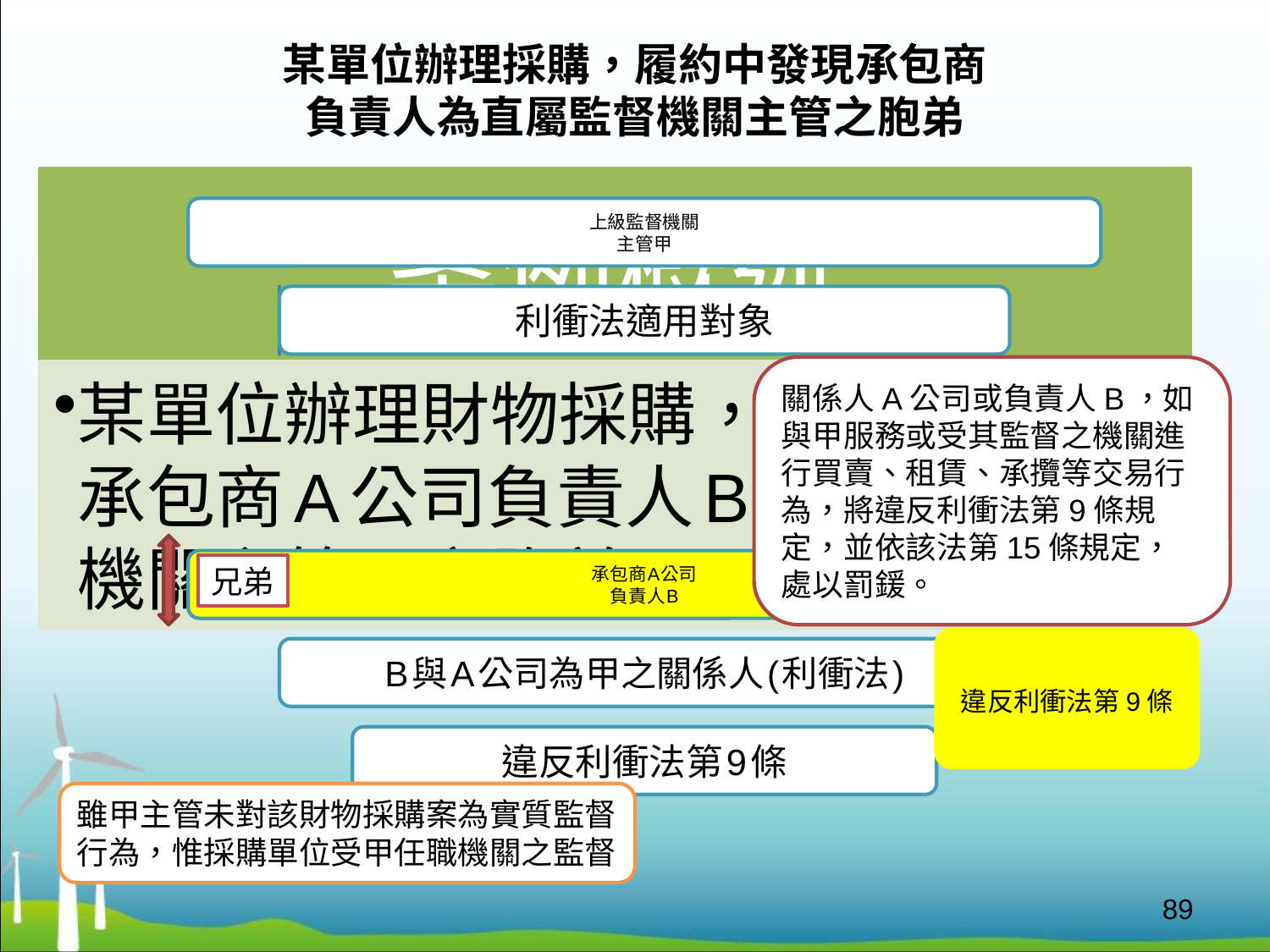

# 某單位辦理採購，履約中發現承包商 負責人為直屬監督機關主管之胞弟
案例概述
承包商A公司
負責人B
B與A公司為甲之關係人(利衝法)
上級監督機關
主管甲
利衝法適用對象
違反利衝法第9條

兄弟

違反利衝法第9條
雖甲主管未對該財物採購案為實質監督行為，惟採購單位受甲任職機關之監督
89